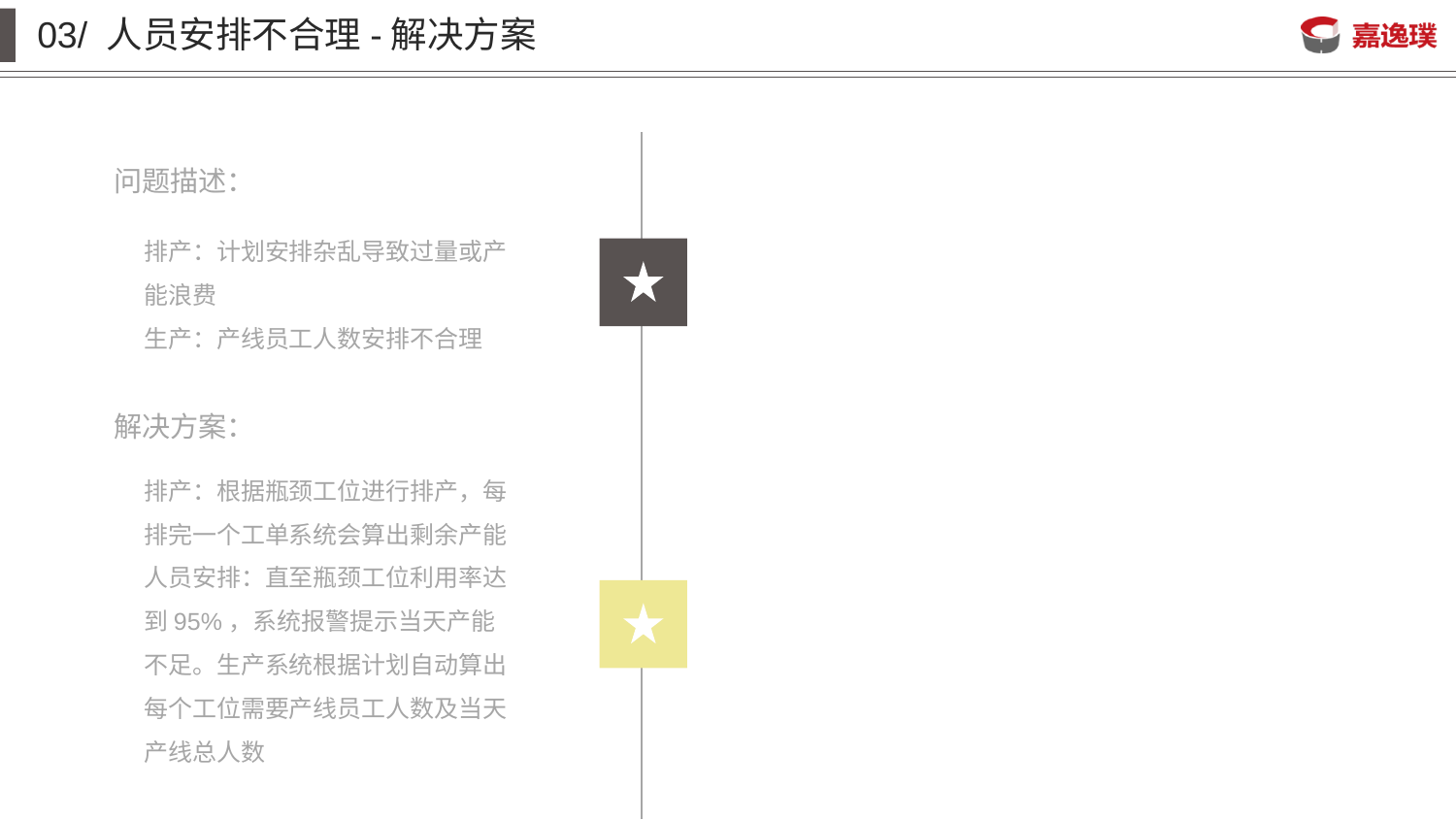

03/ 人员安排不合理-解决方案
问题描述：
排产：计划安排杂乱导致过量或产能浪费
生产：产线员工人数安排不合理

解决方案：
排产：根据瓶颈工位进行排产，每排完一个工单系统会算出剩余产能
人员安排：直至瓶颈工位利用率达到95%，系统报警提示当天产能不足。生产系统根据计划自动算出每个工位需要产线员工人数及当天产线总人数